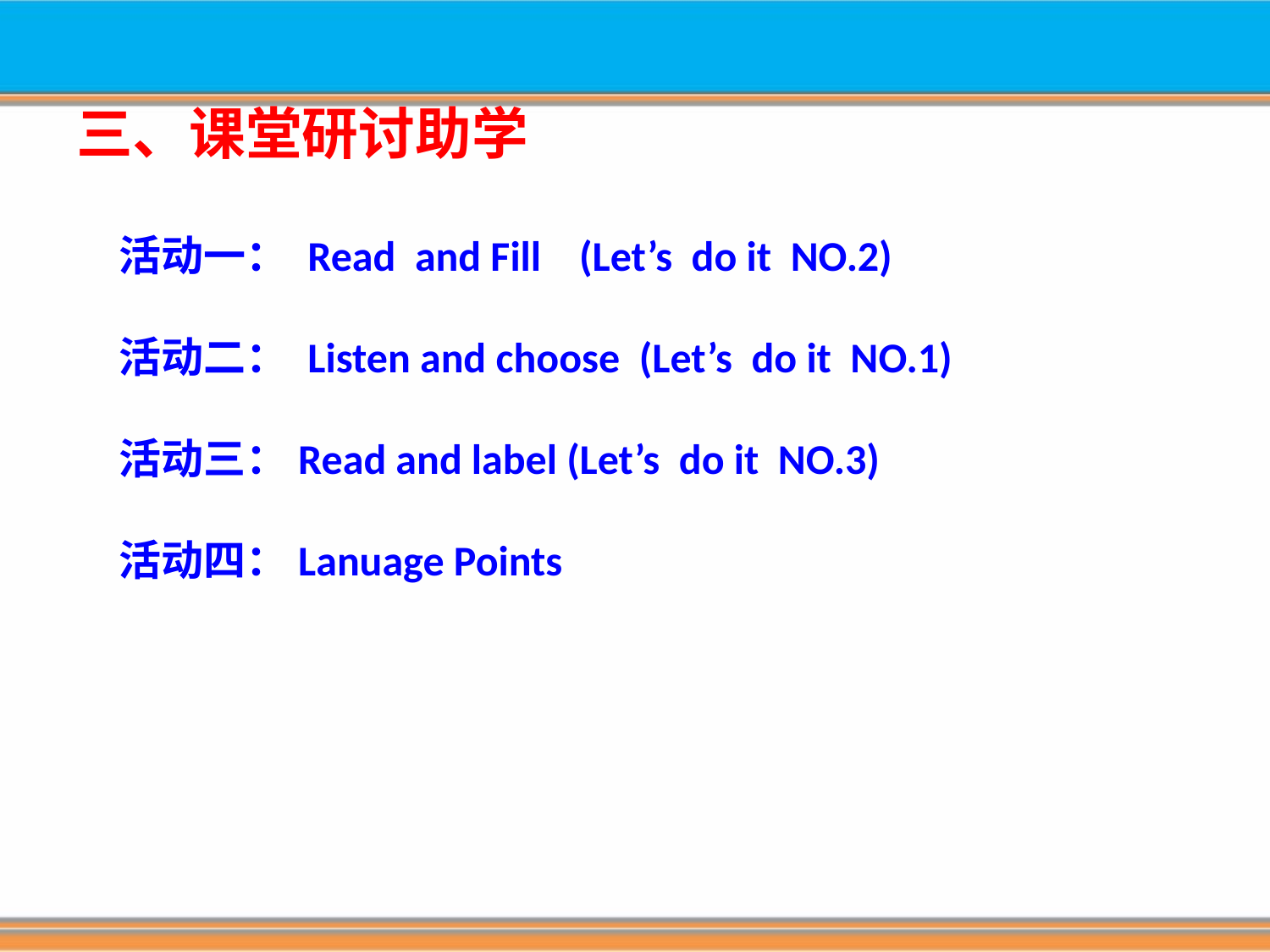

# 三、课堂研讨助学
活动一： Read  and Fill    (Let’s  do it  NO.2)

活动二： Listen and choose  (Let’s  do it  NO.1)

活动三：Read and label (Let’s  do it  NO.3)

活动四：Lanuage Points